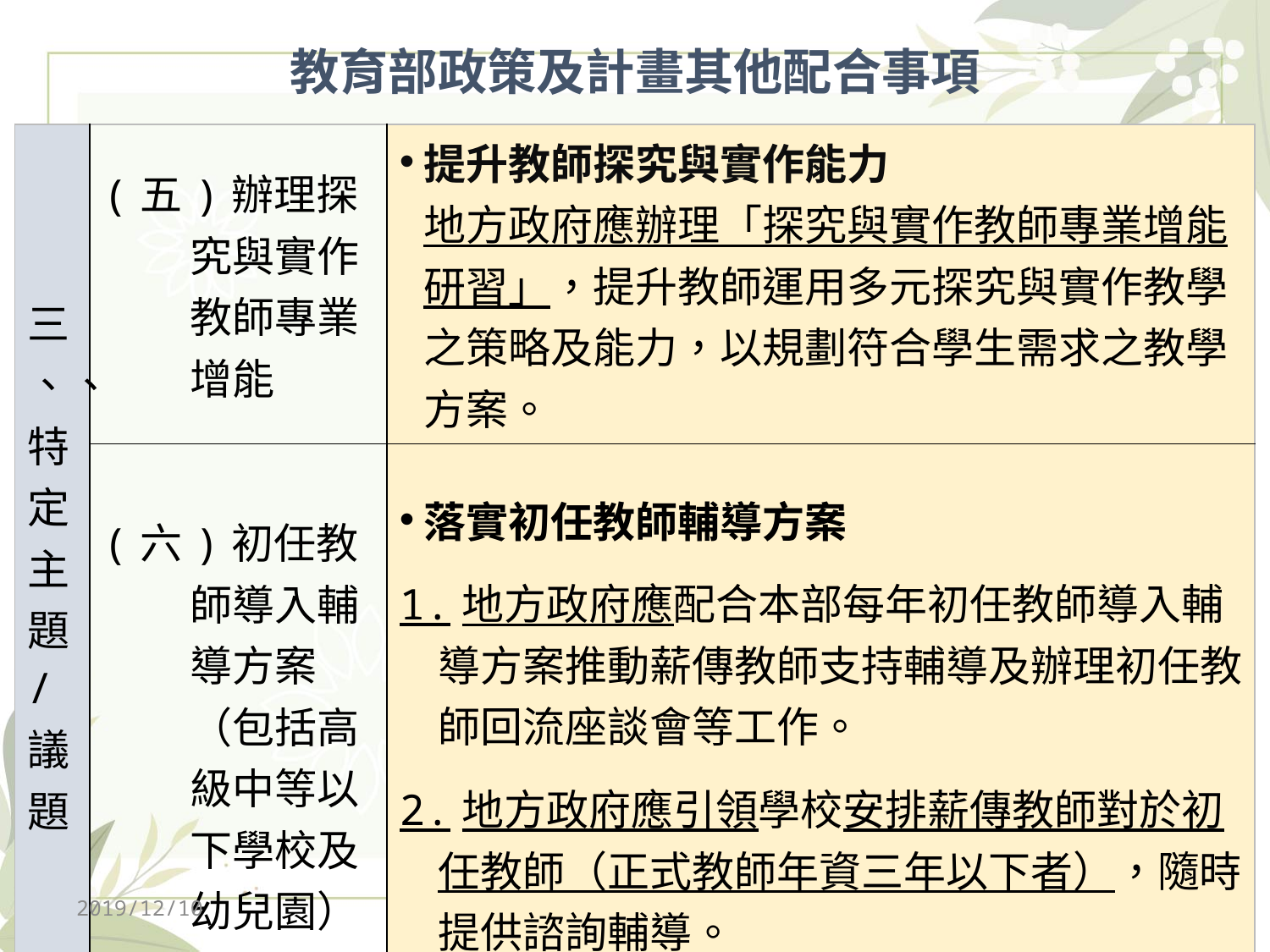

# 教育部政策及計畫其他配合事項
| 三、、特定主題/議題 | (五)辦理探究與實作教師專業增能 | 提升教師探究與實作能力 地方政府應辦理「探究與實作教師專業增能研習」，提升教師運用多元探究與實作教學之策略及能力，以規劃符合學生需求之教學方案。 |
| --- | --- | --- |
|  | (六)初任教師導入輔導方案（包括高級中等以下學校及幼兒園） | 落實初任教師輔導方案 1.地方政府應配合本部每年初任教師導入輔導方案推動薪傳教師支持輔導及辦理初任教師回流座談會等工作。 2.地方政府應引領學校安排薪傳教師對於初任教師（正式教師年資三年以下者），隨時提供諮詢輔導。 |
2019/12/10